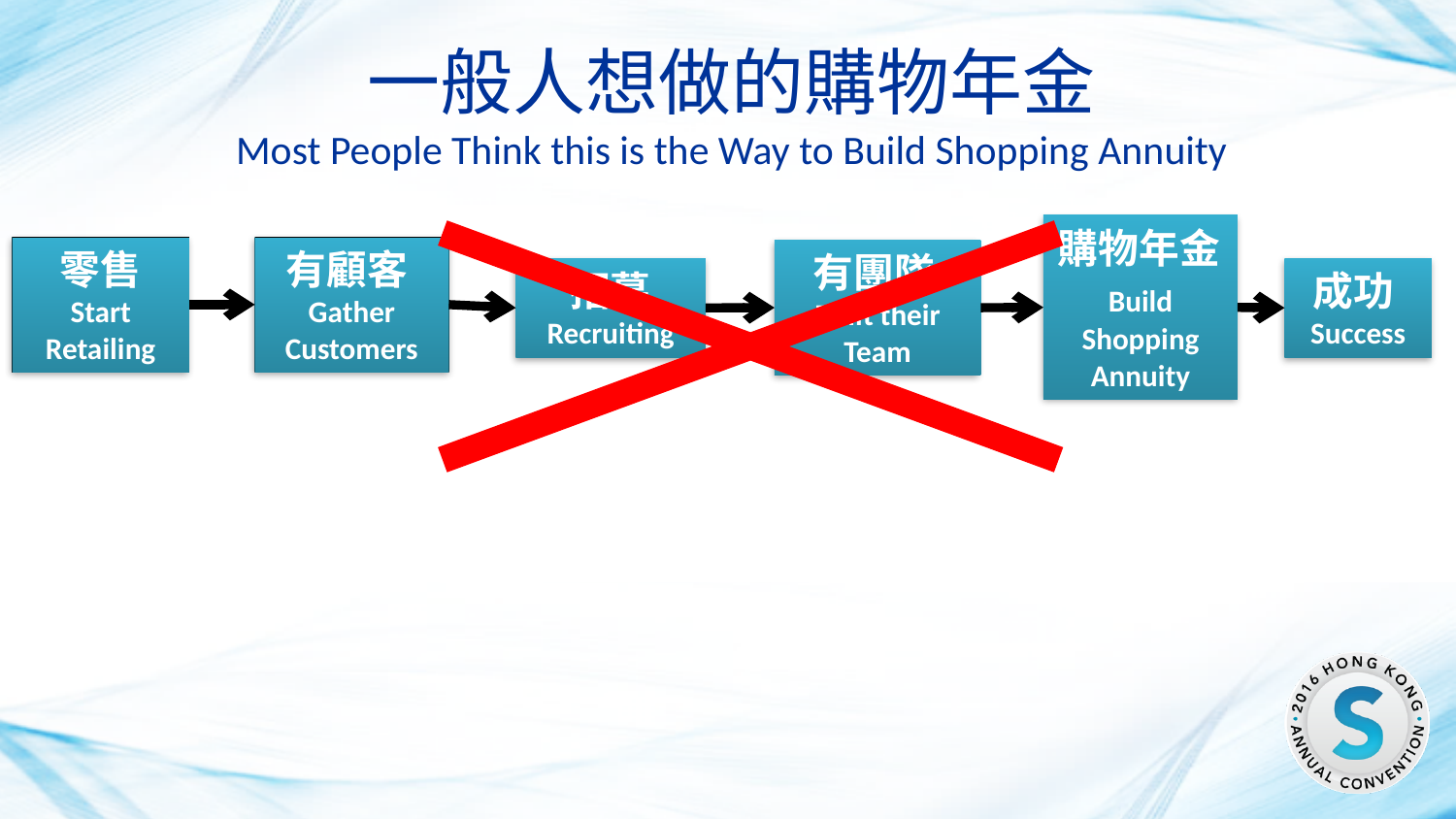

一般人想做的購物年金
Most People Think this is the Way to Build Shopping Annuity

購物年金Build Shopping Annuity
零售 Start Retailing
有顧客Gather Customers
有團隊
Built their Team
招募
Recruiting
成功Success